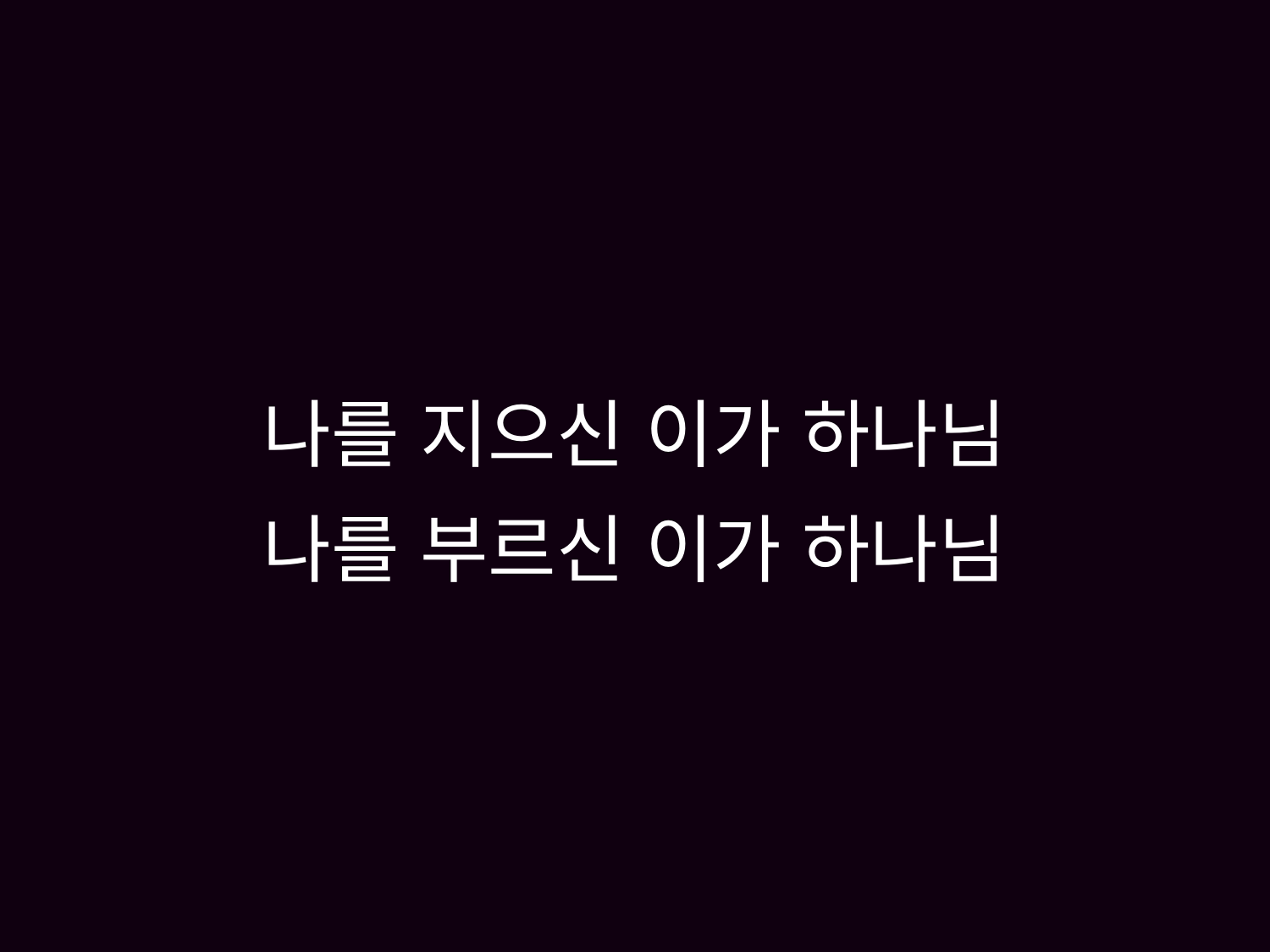

# 나를 지으신 이가 하나님 나를 부르신 이가 하나님